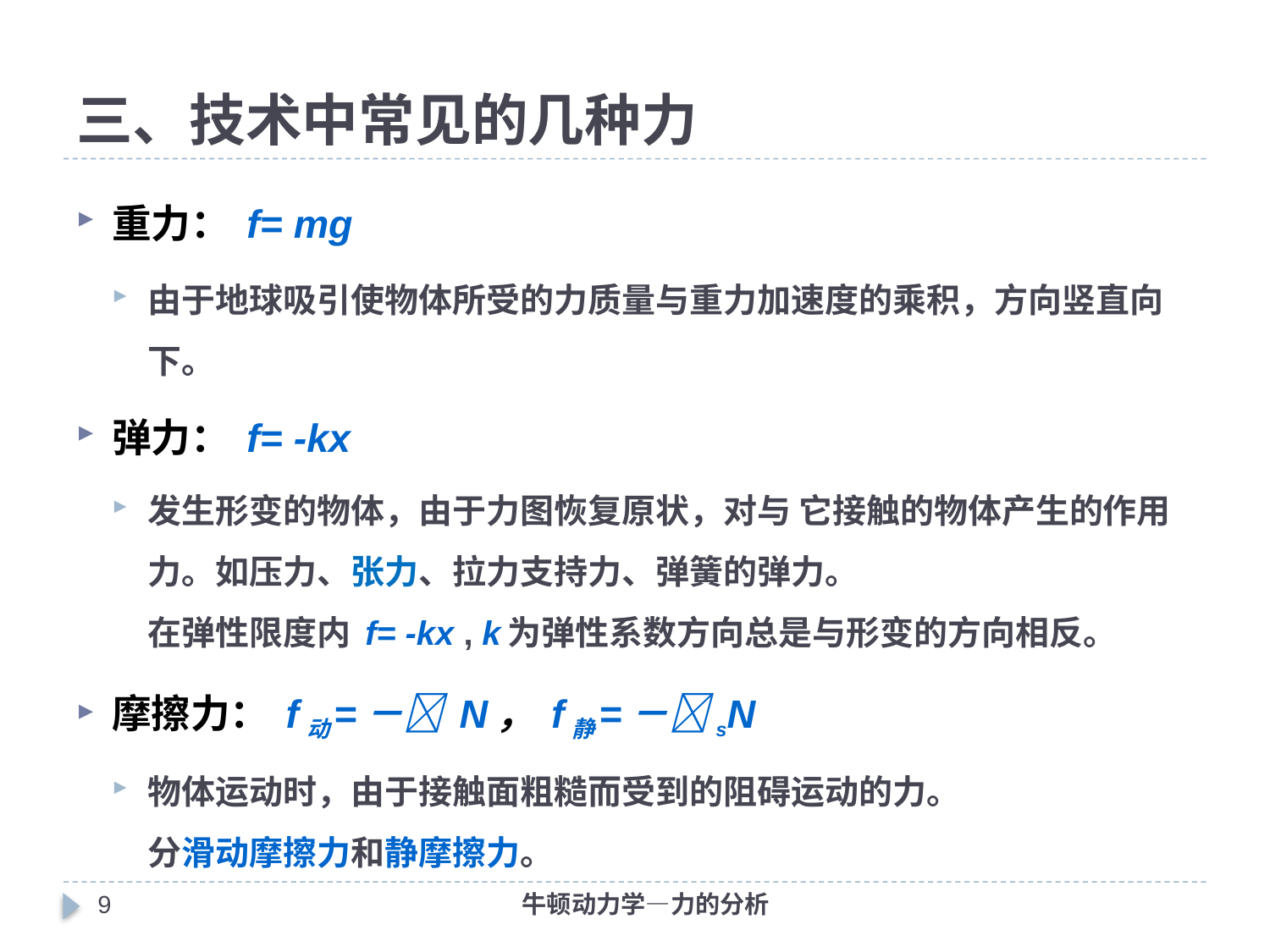

# 三、技术中常见的几种力
重力： f= mg
由于地球吸引使物体所受的力质量与重力加速度的乘积，方向竖直向下。
弹力： f= -kx
发生形变的物体，由于力图恢复原状，对与 它接触的物体产生的作用力。如压力、张力、拉力支持力、弹簧的弹力。
在弹性限度内 f= -kx , k为弹性系数方向总是与形变的方向相反。
摩擦力： f动=－μ N， f静=－μsN
物体运动时，由于接触面粗糙而受到的阻碍运动的力。
分滑动摩擦力和静摩擦力。
9
牛顿动力学—力的分析